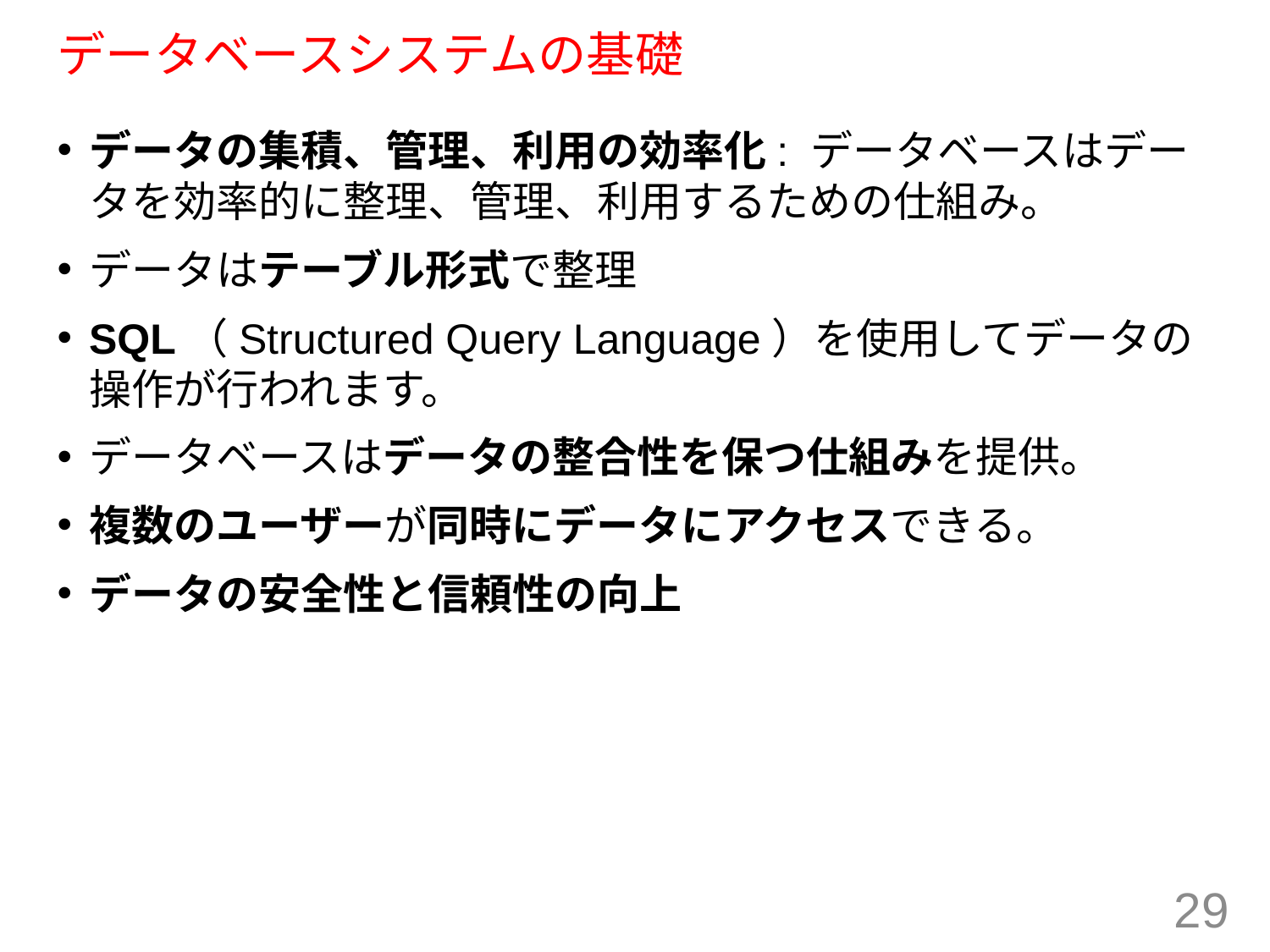

# データベースシステムの基礎
データの集積、管理、利用の効率化: データベースはデータを効率的に整理、管理、利用するための仕組み。
データはテーブル形式で整理
SQL（Structured Query Language）を使用してデータの操作が行われます。
データベースはデータの整合性を保つ仕組みを提供。
複数のユーザーが同時にデータにアクセスできる。
データの安全性と信頼性の向上
29